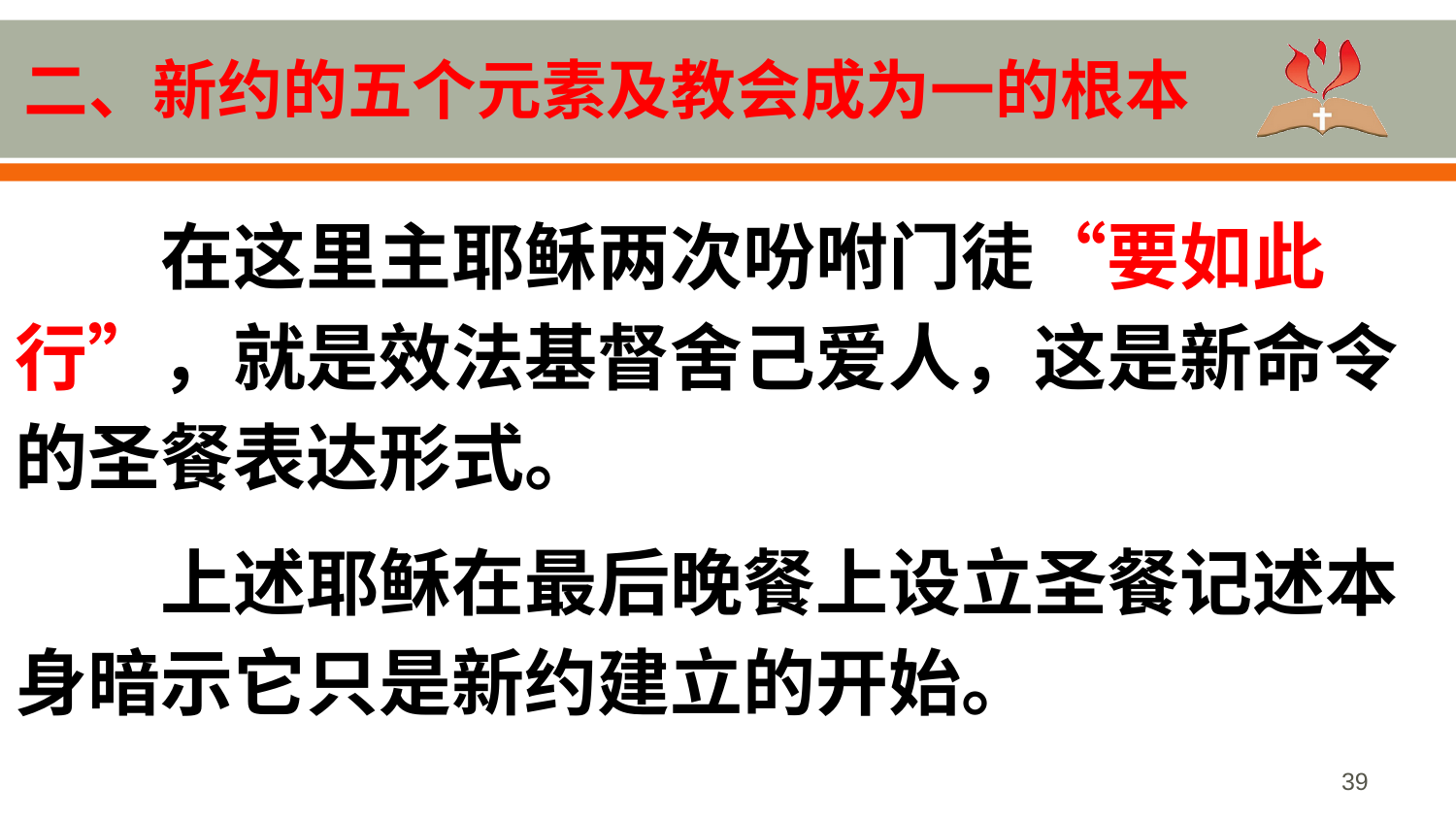

# 二、新约的五个元素及教会成为一的根本
在这里主耶稣两次吩咐门徒“要如此行”，就是效法基督舍己爱人，这是新命令的圣餐表达形式。
上述耶稣在最后晚餐上设立圣餐记述本身暗示它只是新约建立的开始。

39